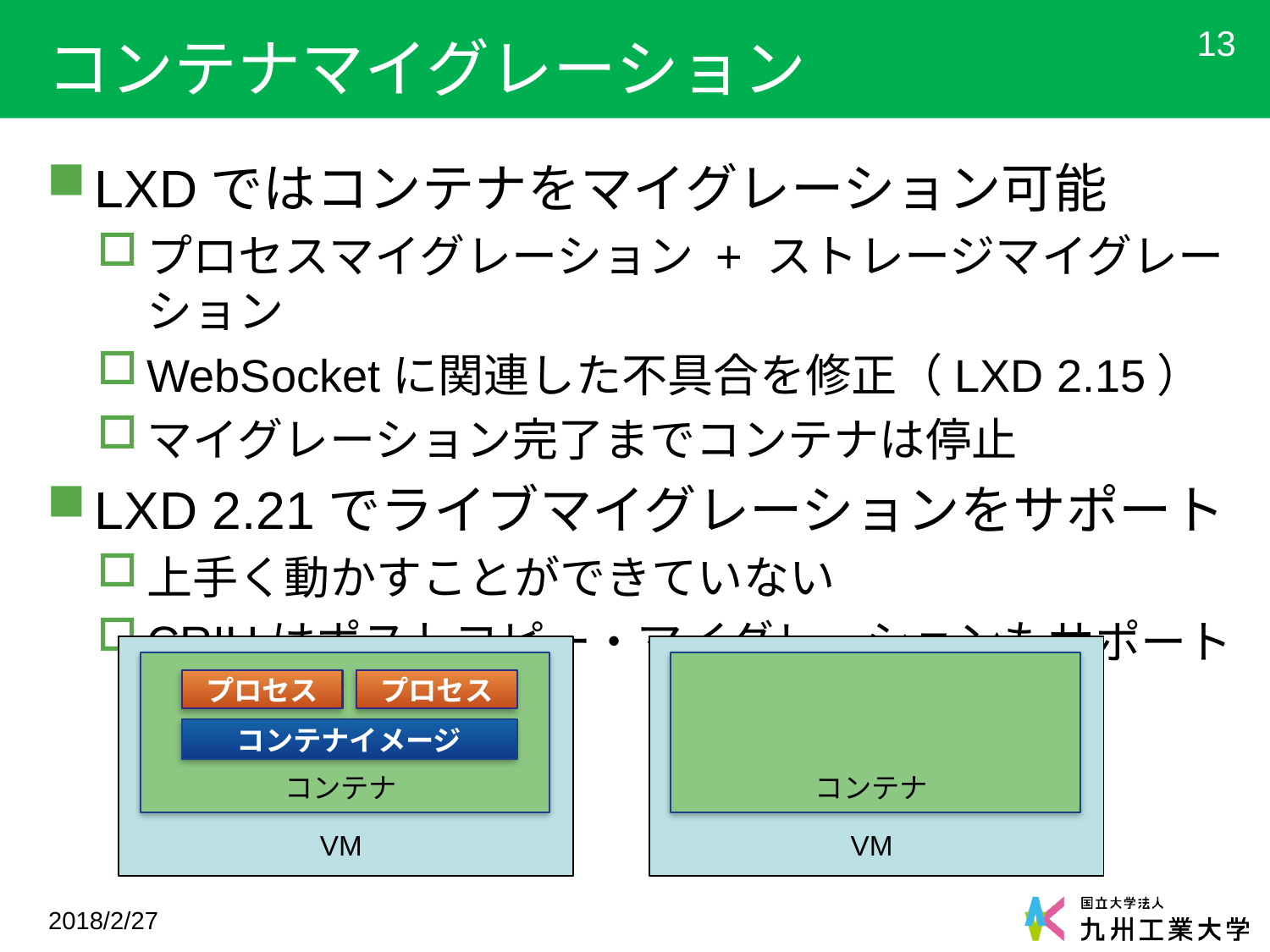

# コンテナマイグレーション
13
LXDではコンテナをマイグレーション可能
プロセスマイグレーション + ストレージマイグレーション
WebSocketに関連した不具合を修正（LXD 2.15）
マイグレーション完了までコンテナは停止
LXD 2.21でライブマイグレーションをサポート
上手く動かすことができていない
CRIUはポストコピー・マイグレーションもサポート

プロセス
プロセス
コンテナイメージ
コンテナ
コンテナ
VM
VM
2018/2/27